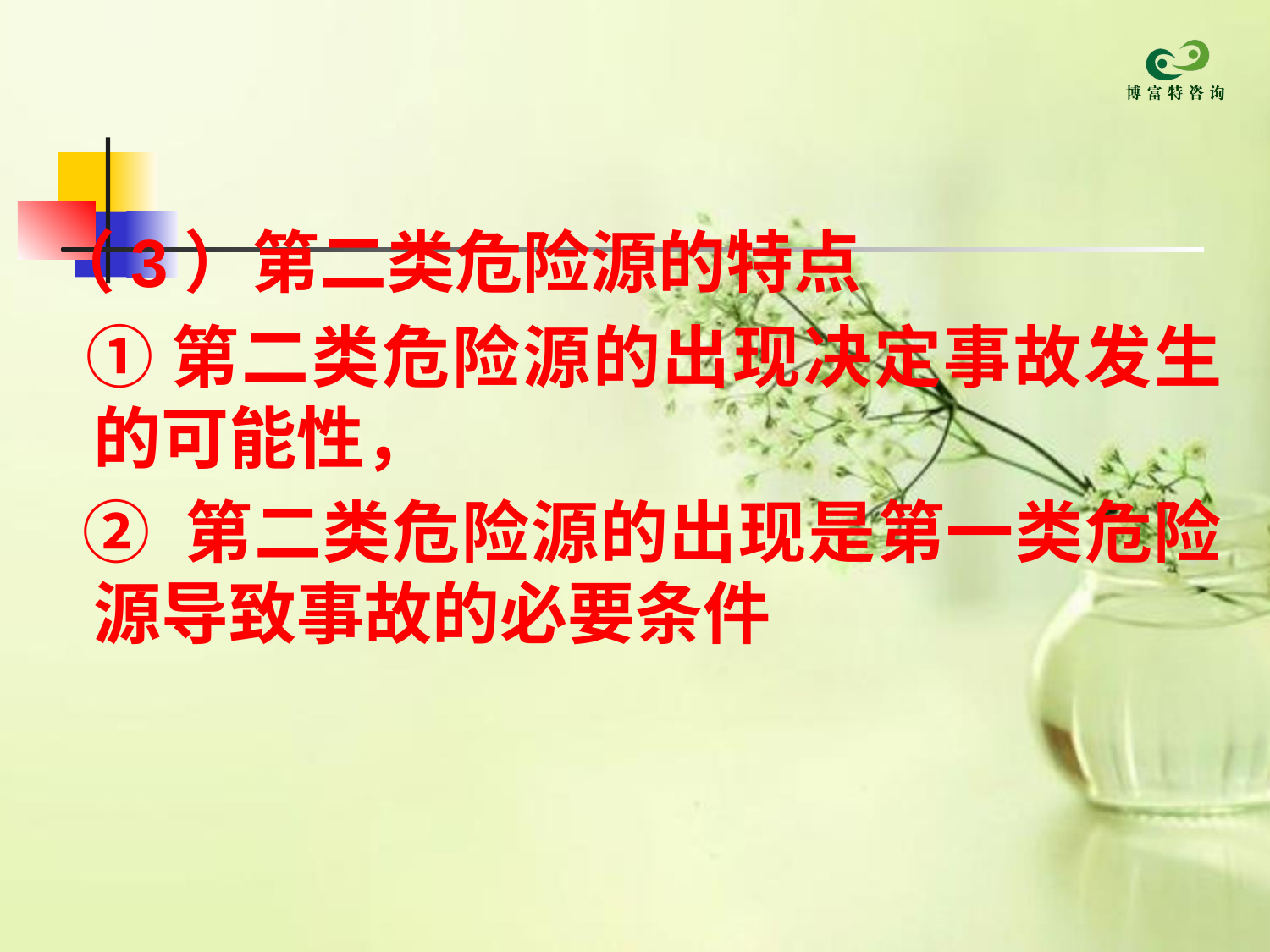

（3）第二类危险源的特点
  ①第二类危险源的出现决定事故发生的可能性，
  ② 第二类危险源的出现是第一类危险源导致事故的必要条件